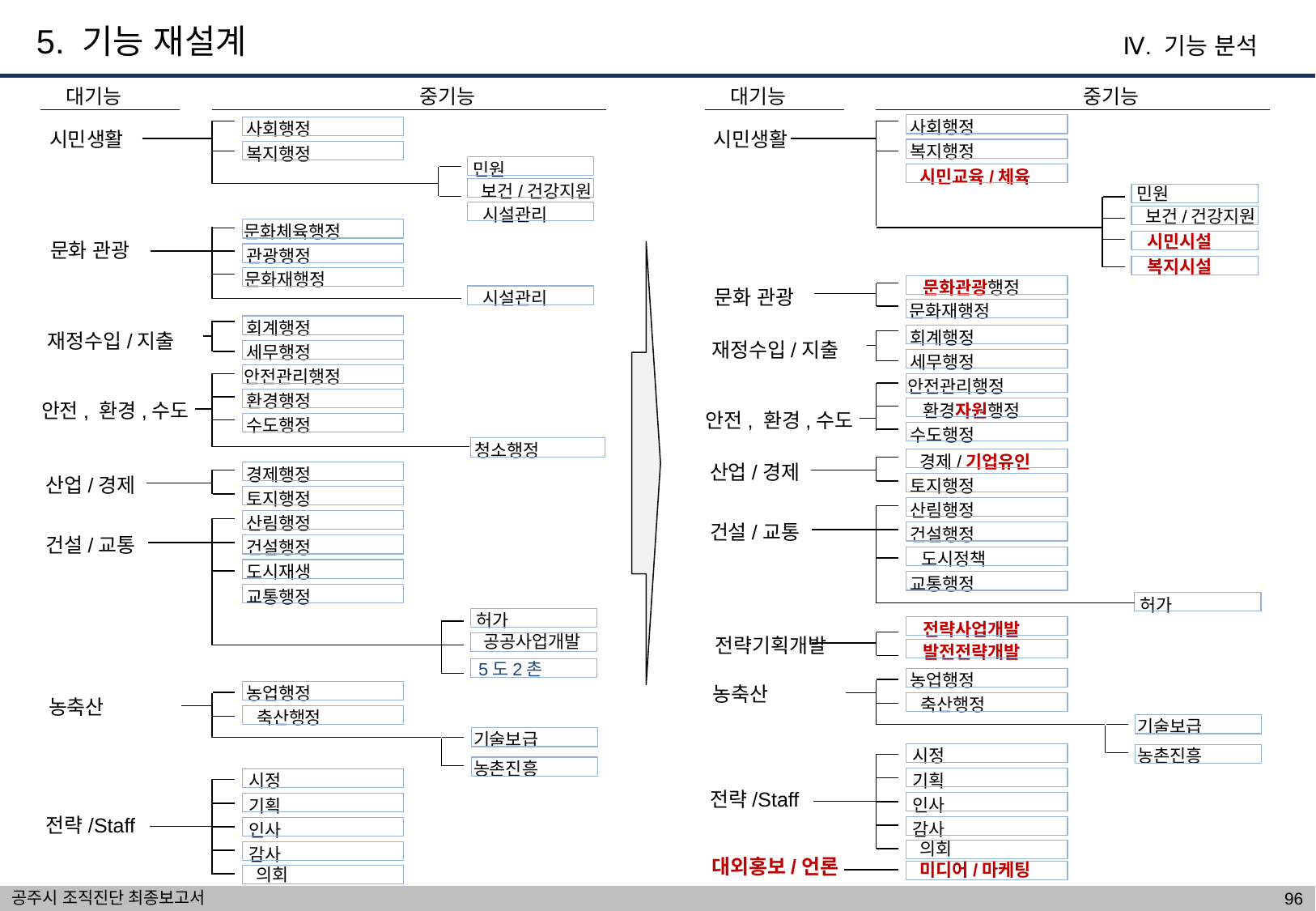

5. 기능 재설계
Ⅳ. 기능 분석
대기능
중기능
대기능
중기능
사회행정

사회행정

시민생활
시민생활
복지행정

복지행정

민원

시민교육/체육

보건/건강지원
민원

시설관리
보건/건강지원

문화체육행정

시민시설

문화 관광
관광행정

복지시설

문화재행정

문화관광행정

문화 관광
시설관리

문화재행정

회계행정

회계행정

재정수입/지출
재정수입/지출
세무행정

세무행정

안전관리행정

안전관리행정

환경행정

안전, 환경,수도
환경자원행정

안전, 환경,수도
수도행정

수도행정

청소행정

경제/기업유인

산업/경제
경제행정

산업/경제
토지행정

토지행정

산림행정

산림행정

건설/교통
건설행정

건설/교통
건설행정

도시정책

도시재생

교통행정

교통행정

허가

허가

전략사업개발

공공사업개발
전략기획개발

발전전략개발

5도2촌

농업행정

농축산
농업행정

축산행정
농축산

축산행정

기술보급

기술보급

농촌진흥
시정

농촌진흥

기획

시정

전략/Staff
인사

기획

전략/Staff
감사
인사

의회
감사

대외홍보/언론
미디어/마케팅
의회